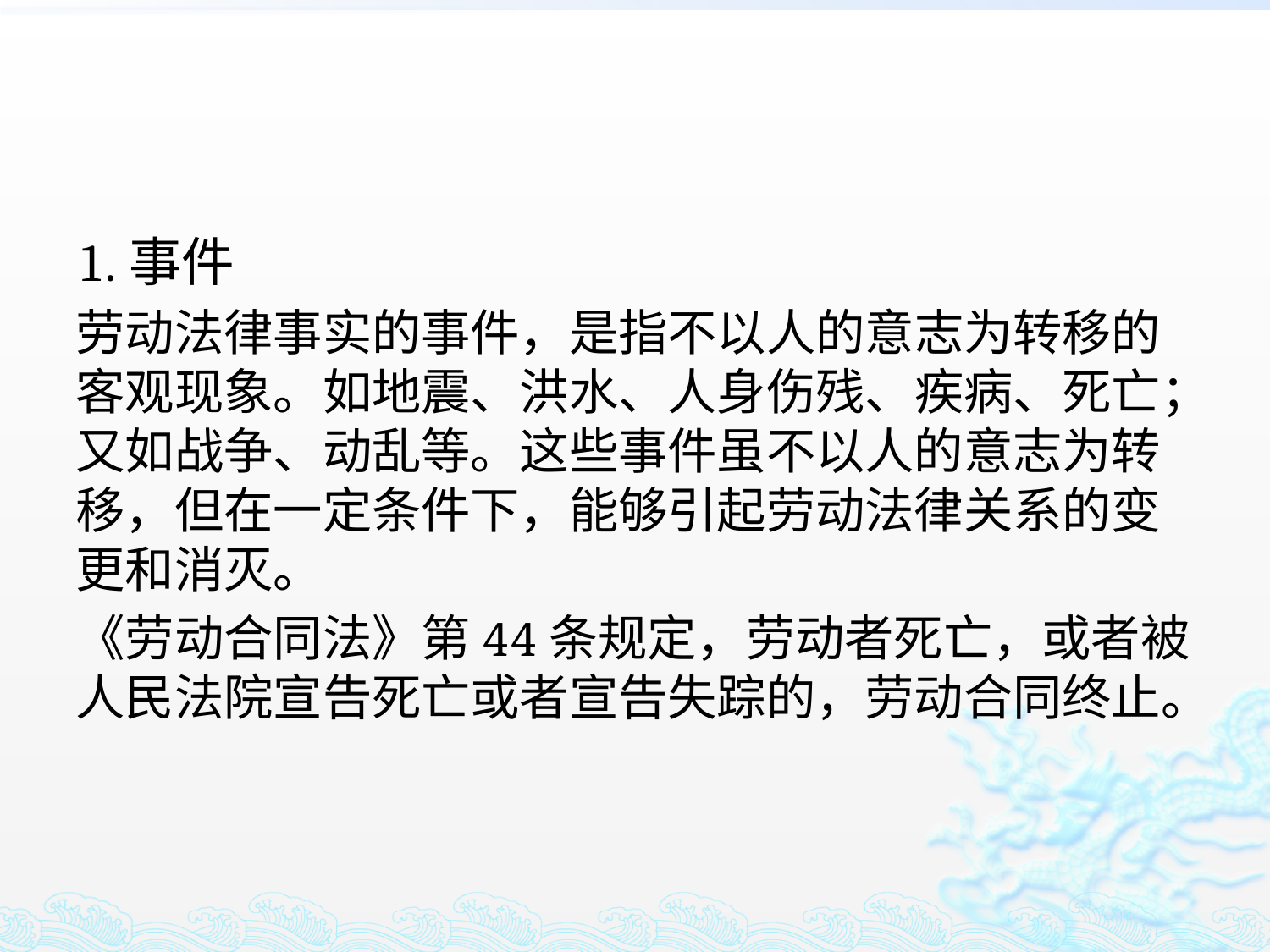

#
1.事件
劳动法律事实的事件，是指不以人的意志为转移的客观现象。如地震、洪水、人身伤残、疾病、死亡；又如战争、动乱等。这些事件虽不以人的意志为转移，但在一定条件下，能够引起劳动法律关系的变更和消灭。
《劳动合同法》第44条规定，劳动者死亡，或者被人民法院宣告死亡或者宣告失踪的，劳动合同终止。